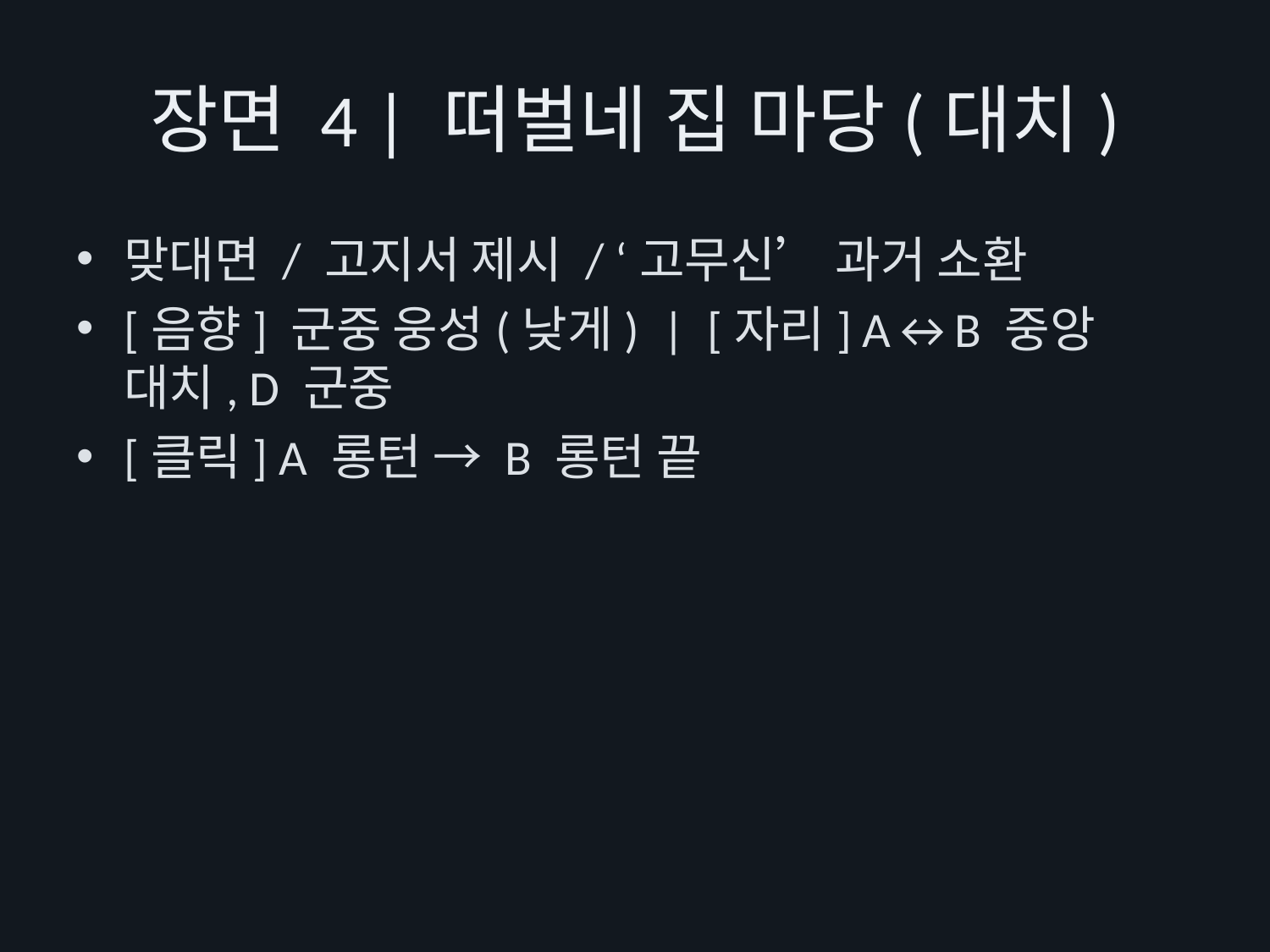

# 장면 4 | 떠벌네 집 마당(대치)
맞대면 / 고지서 제시 / ‘고무신’ 과거 소환
[음향] 군중 웅성(낮게)  |  [자리] A↔B 중앙 대치, D 군중
[클릭] A 롱턴 → B 롱턴 끝